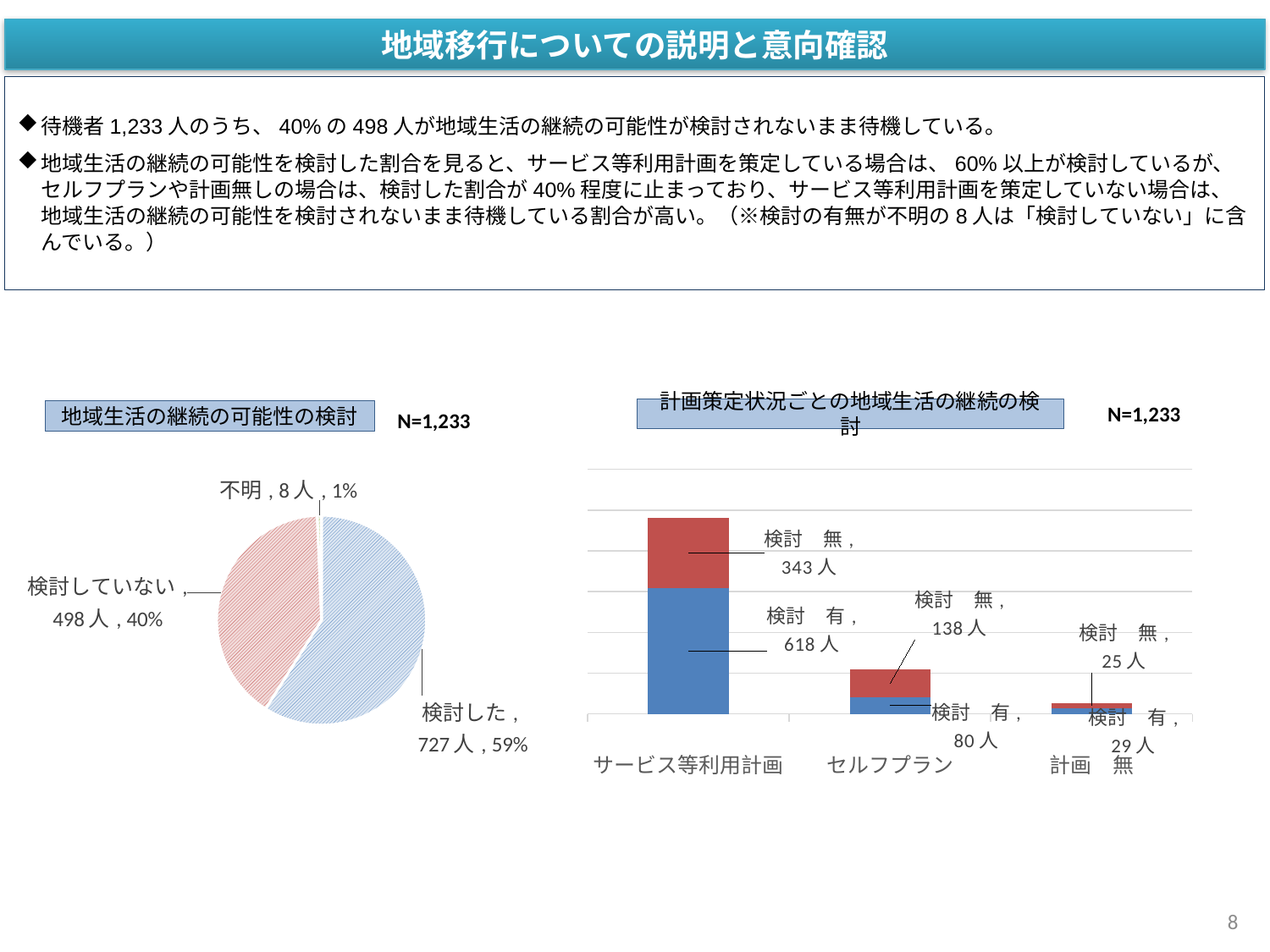

地域移行についての説明と意向確認
待機者1,233人のうち、40%の498人が地域生活の継続の可能性が検討されないまま待機している。
地域生活の継続の可能性を検討した割合を見ると、サービス等利用計画を策定している場合は、60%以上が検討しているが、セルフプランや計画無しの場合は、検討した割合が40%程度に止まっており、サービス等利用計画を策定していない場合は、地域生活の継続の可能性を検討されないまま待機している割合が高い。（※検討の有無が不明の8人は「検討していない」に含んでいる。）
N=1,233
計画策定状況ごとの地域生活の継続の検討
地域生活の継続の可能性の検討
N=1,233

### Chart

| Category | 検討　有 | 検討　無 |
|---|---|---|
|
サービス等利用計画 | 618.0 | 343.0 |
|
セルフプラン | 80.0 | 138.0 |
|
計画　無 | 29.0 | 25.0 |

### Chart

| Category | 地域生活の継続の可能性 |
|---|---|
| 検討した | 727.0 |
| 検討していない | 498.0 |
| 不明 | 8.0 |
8